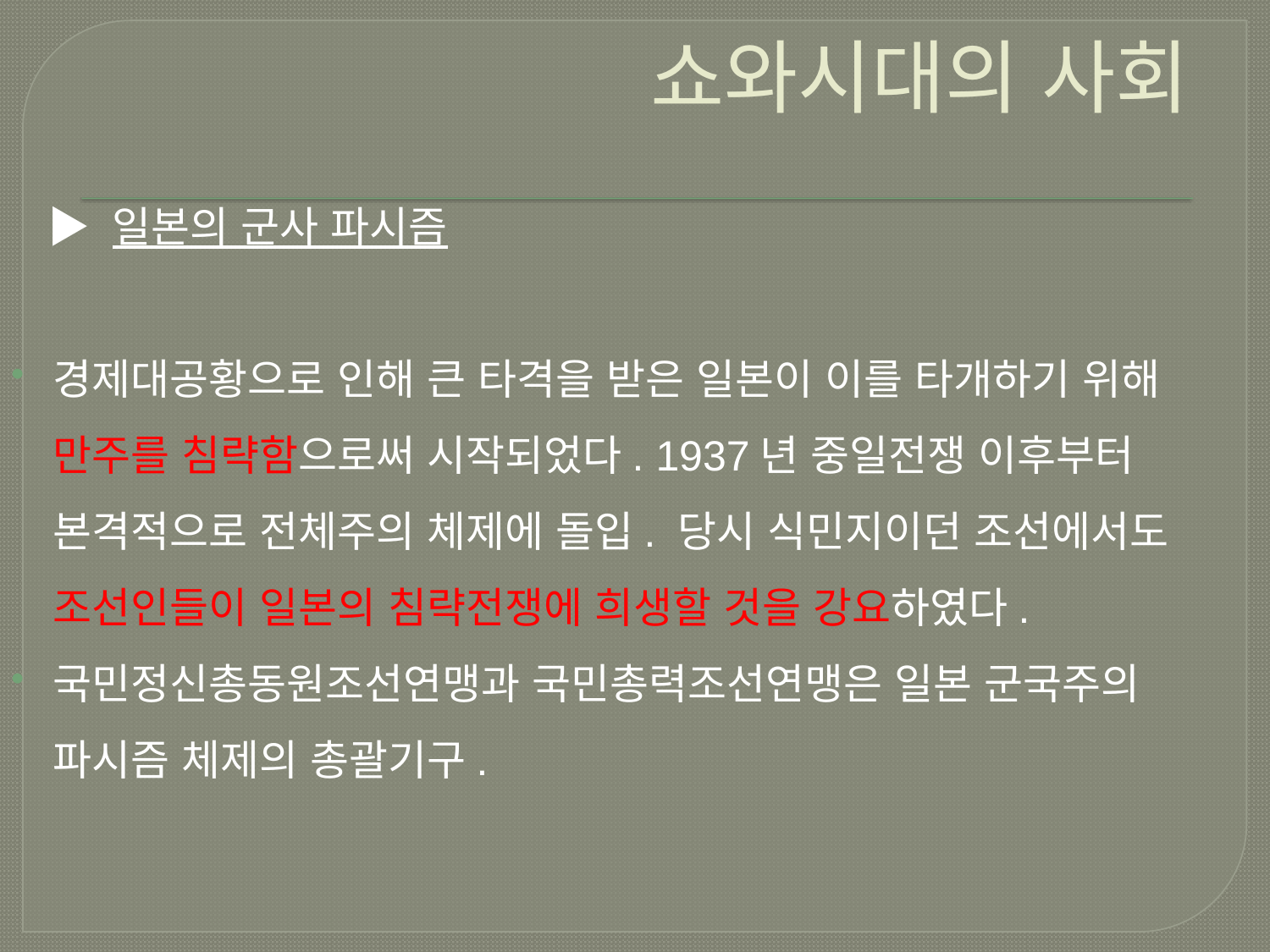

# 쇼와시대의 사회
   ▶ 일본의 군사 파시즘

경제대공황으로 인해 큰 타격을 받은 일본이 이를 타개하기 위해 만주를 침략함으로써 시작되었다. 1937년 중일전쟁 이후부터 본격적으로 전체주의 체제에 돌입. 당시 식민지이던 조선에서도 조선인들이 일본의 침략전쟁에 희생할 것을 강요하였다.
국민정신총동원조선연맹과 국민총력조선연맹은 일본 군국주의 파시즘 체제의 총괄기구.